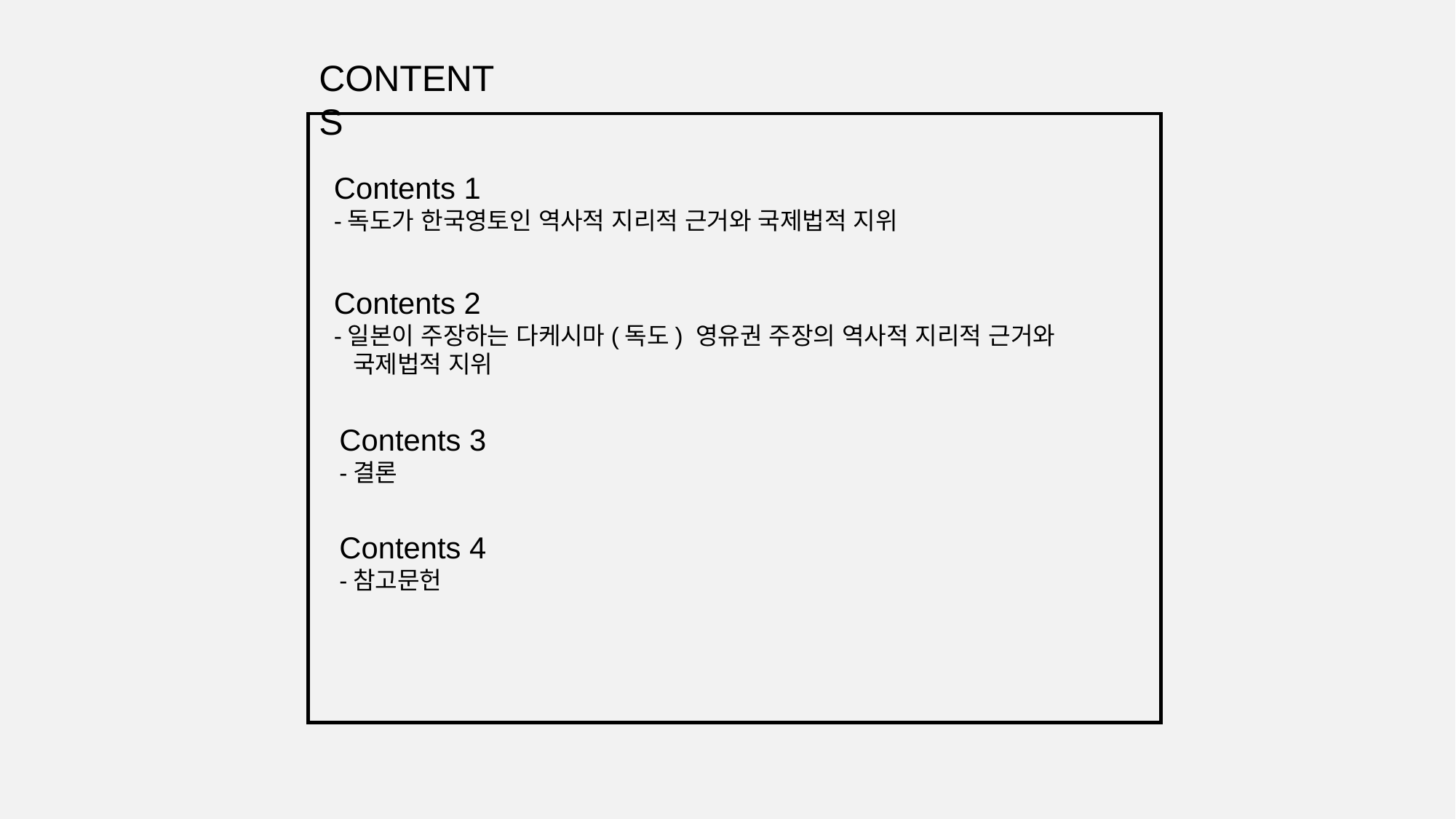

CONTENTS

Contents 1
-독도가 한국영토인 역사적 지리적 근거와 국제법적 지위
Contents 2
-일본이 주장하는 다케시마(독도) 영유권 주장의 역사적 지리적 근거와
  국제법적 지위
Contents 3
-결론
Contents 4
-참고문헌